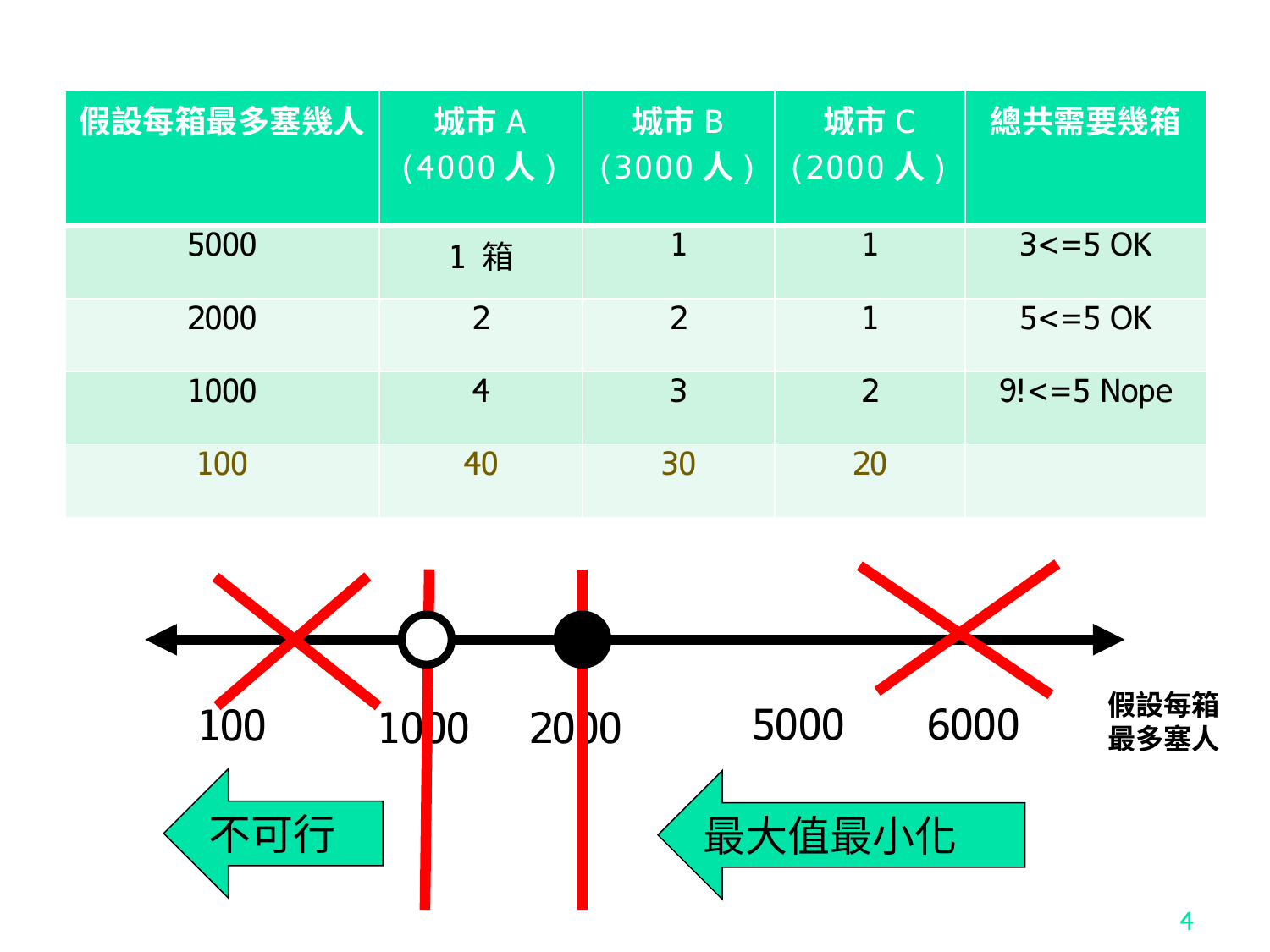

| 假設每箱最多塞幾人 | 城市A (4000人) | 城市B (3000人) | 城市C (2000人) | 總共需要幾箱 |
| --- | --- | --- | --- | --- |
| 5000 | 1 箱 | 1 | 1 | 3<=5 OK |
| 2000 | 2 | 2 | 1 | 5<=5 OK |
| 1000 | 4 | 3 | 2 | 9!<=5 Nope |
| 100 | 40 | 30 | 20 |  |

假設每箱
最多塞人
5000
6000
100
2000
1000
不可行
最大值最小化
4